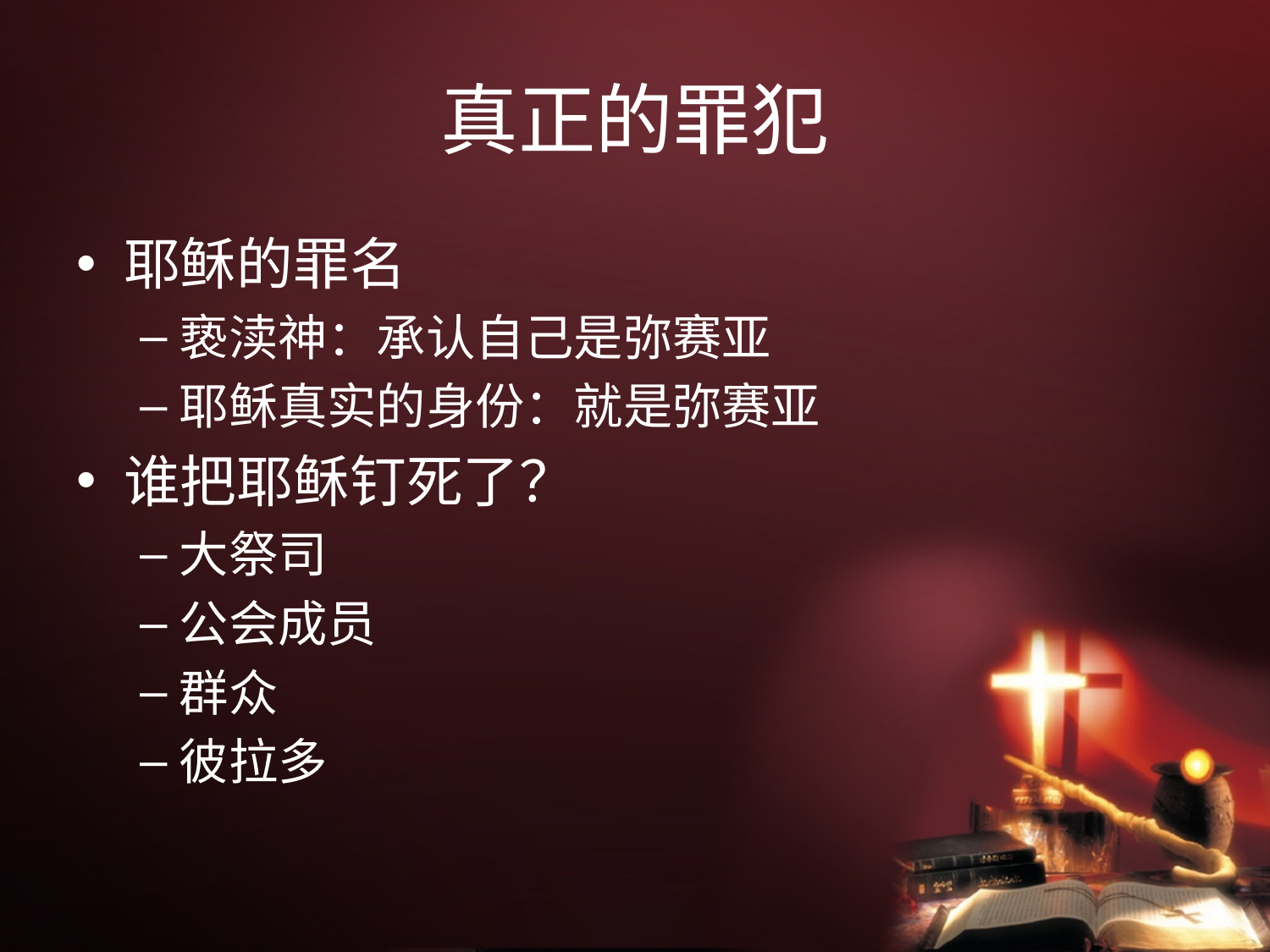

# 真正的罪犯
耶稣的罪名
亵渎神：承认自己是弥赛亚
耶稣真实的身份：就是弥赛亚
谁把耶稣钉死了？
大祭司
公会成员
群众
彼拉多